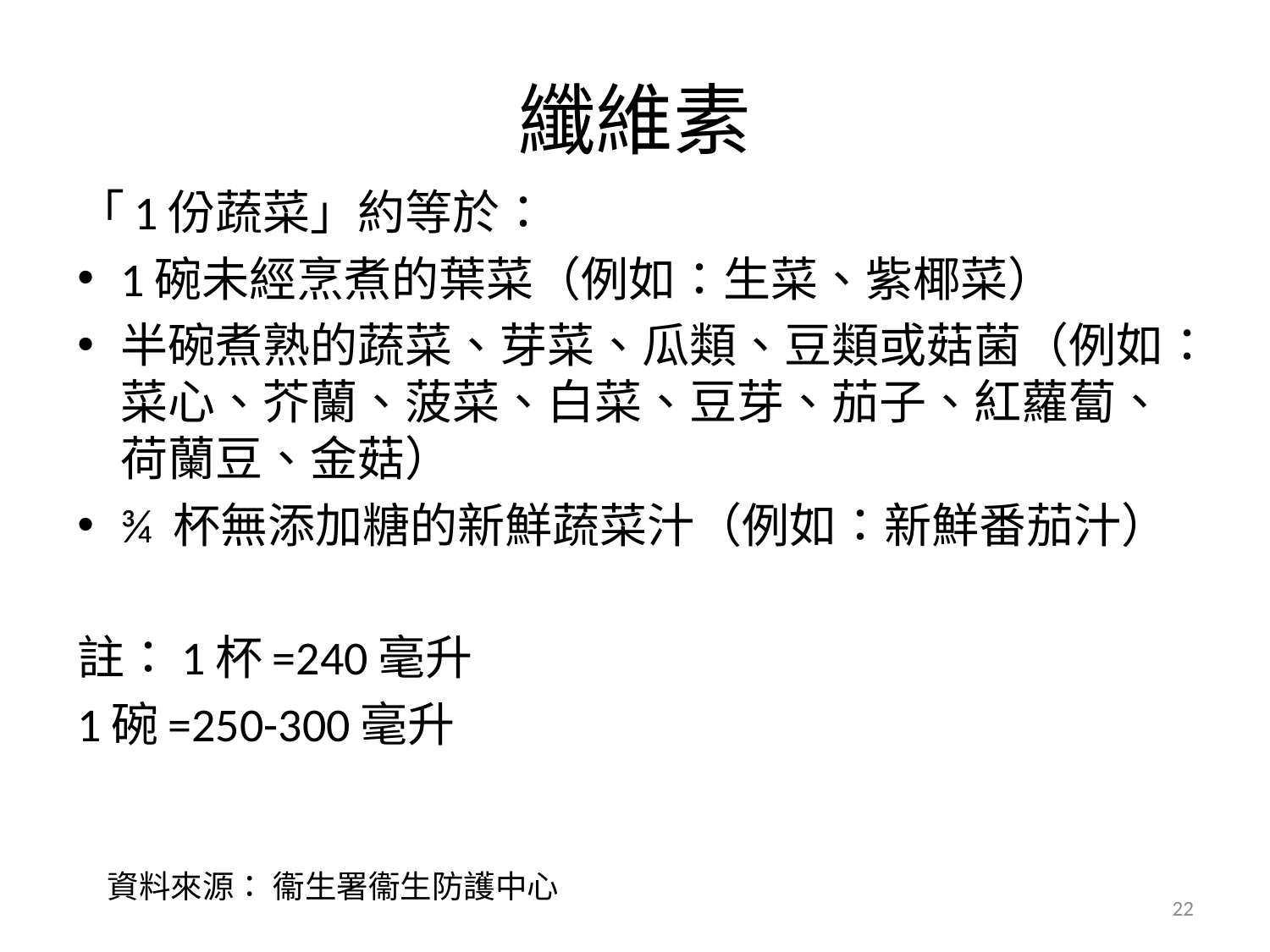

# 纖維素
「1份蔬菜」約等於：
1碗未經烹煮的葉菜（例如：生菜、紫椰菜）
半碗煮熟的蔬菜、芽菜、瓜類、豆類或菇菌（例如：菜心、芥蘭、菠菜、白菜、豆芽、茄子、紅蘿蔔、荷蘭豆、金菇）
¾ 杯無添加糖的新鮮蔬菜汁（例如：新鮮番茄汁）

註：1杯=240毫升
1碗=250-300毫升
資料來源： 衞生署衞生防護中心
22